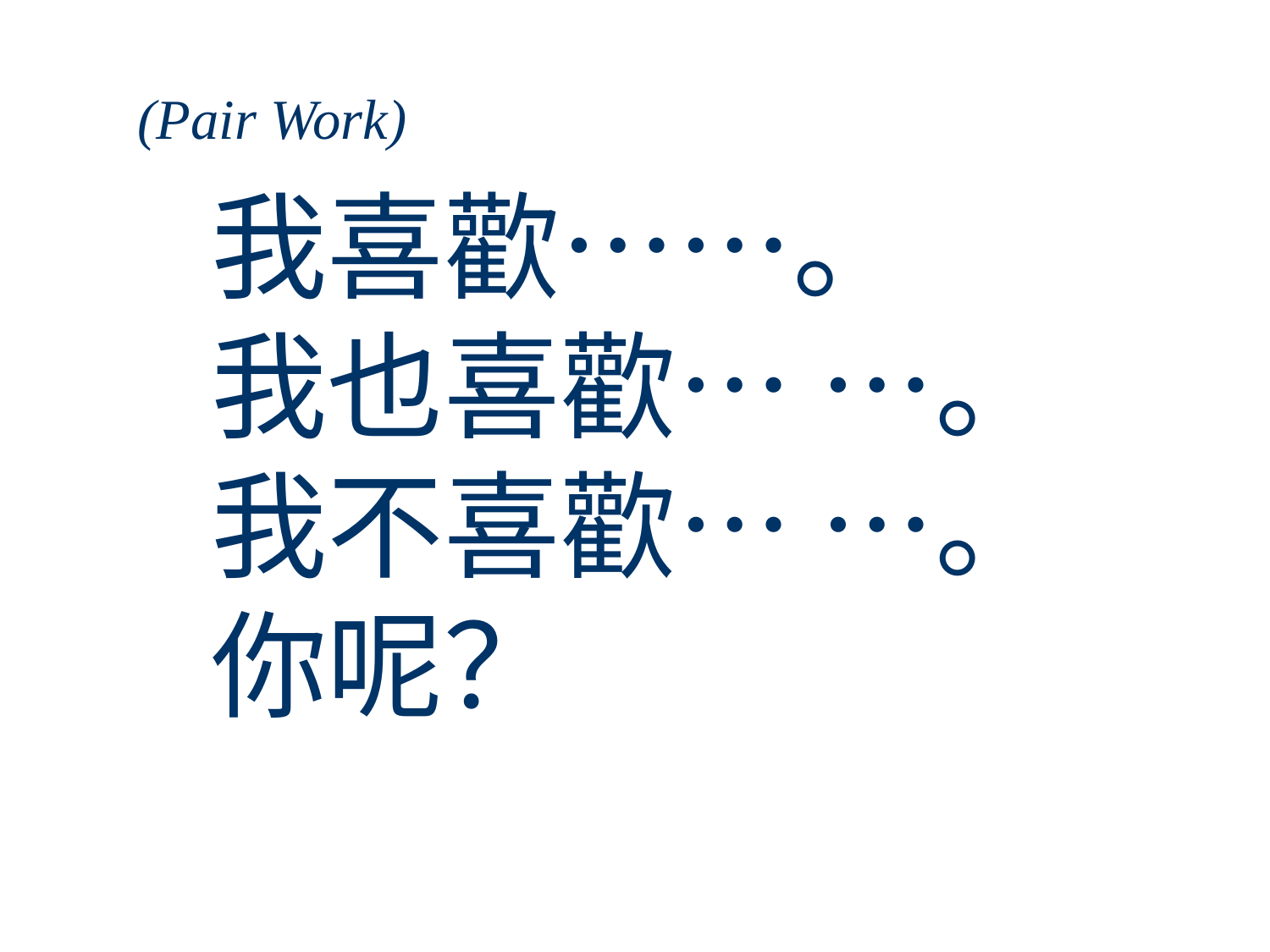

(Pair Work)
我喜歡……。
我也喜歡… …。
我不喜歡… …。
你呢？